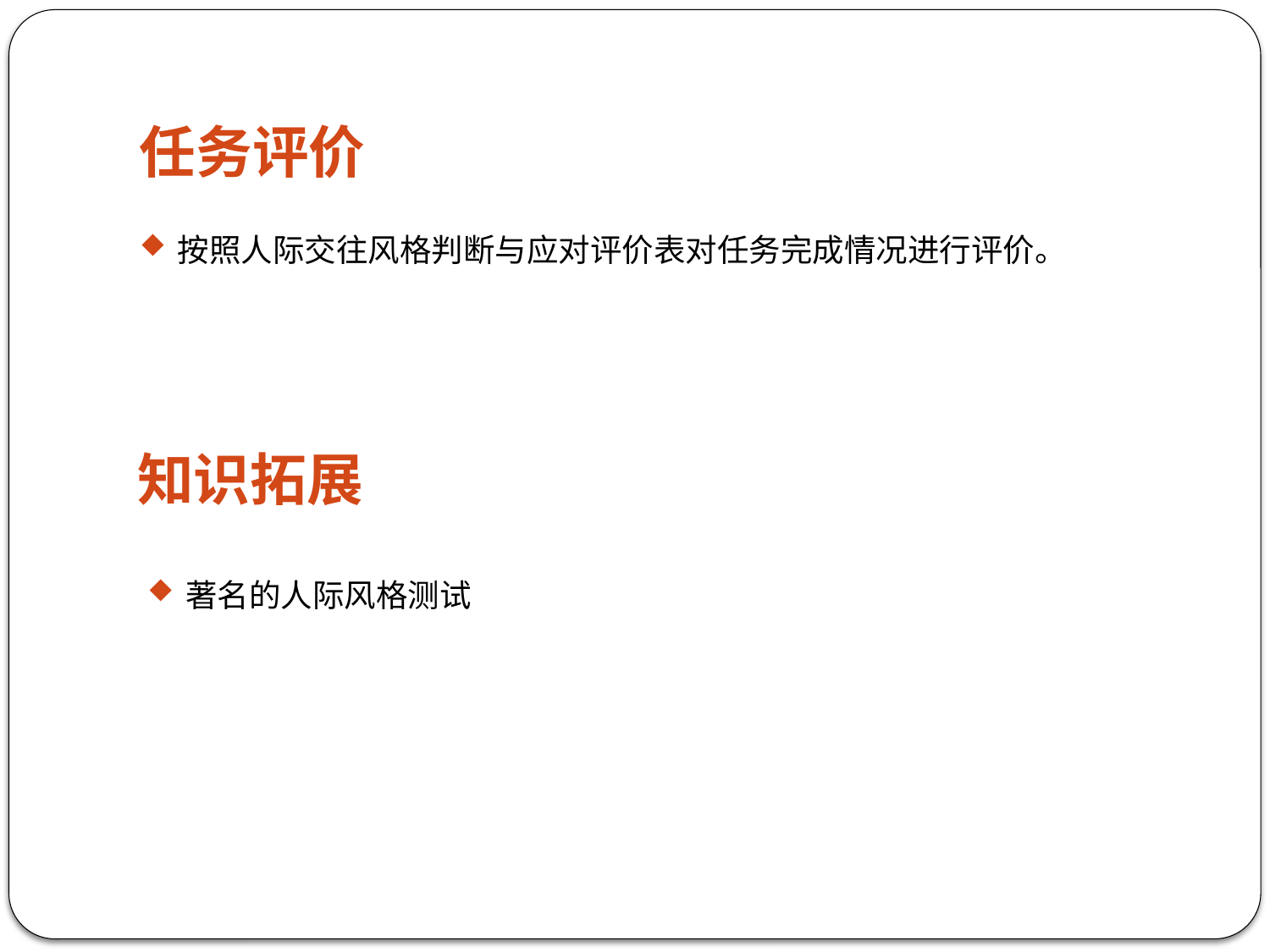

# 任务评价
按照人际交往风格判断与应对评价表对任务完成情况进行评价。
知识拓展
著名的人际风格测试